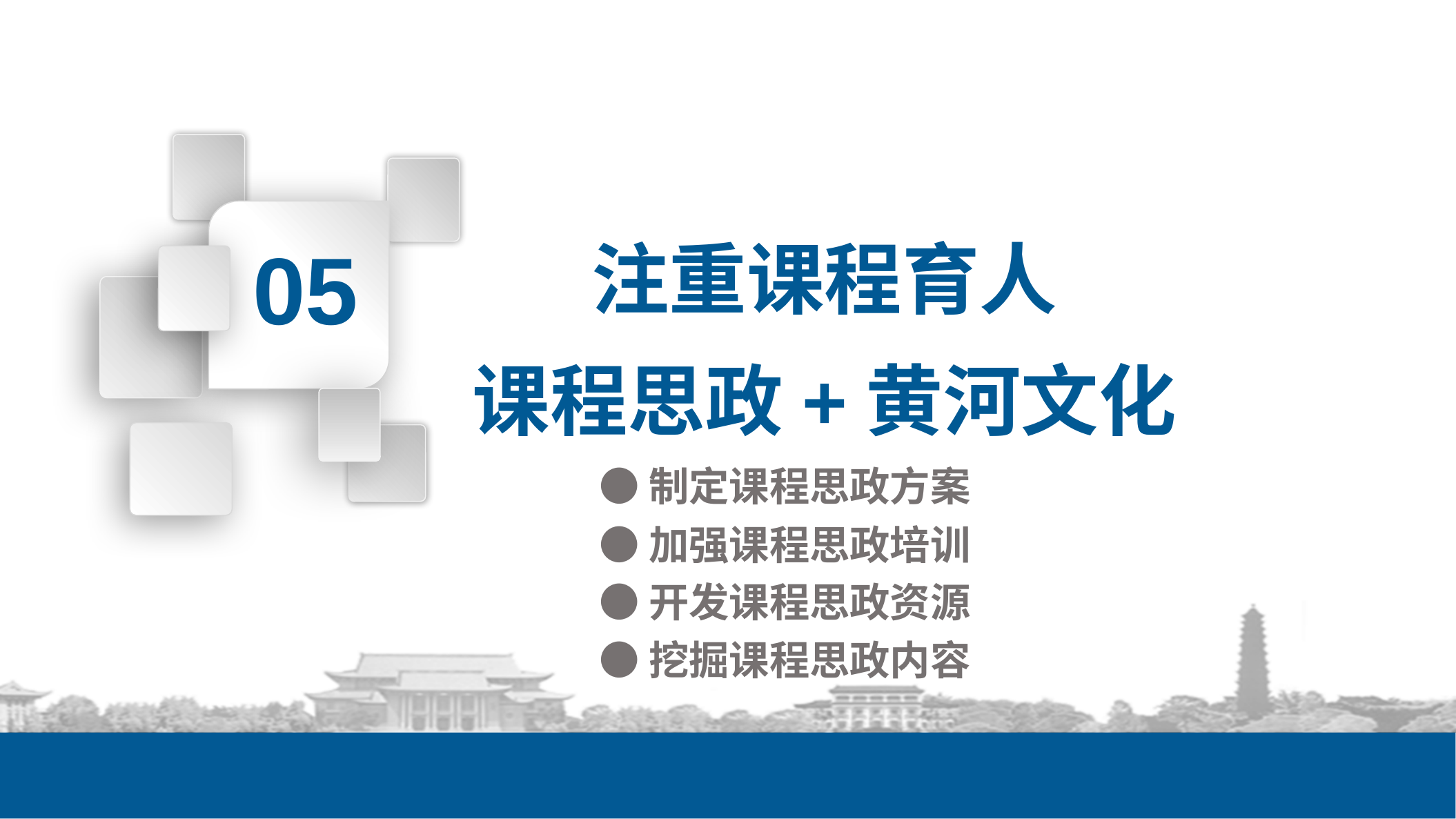

注重课程育人
课程思政+黄河文化
05
●制定课程思政方案
●加强课程思政培训
●开发课程思政资源
●挖掘课程思政内容